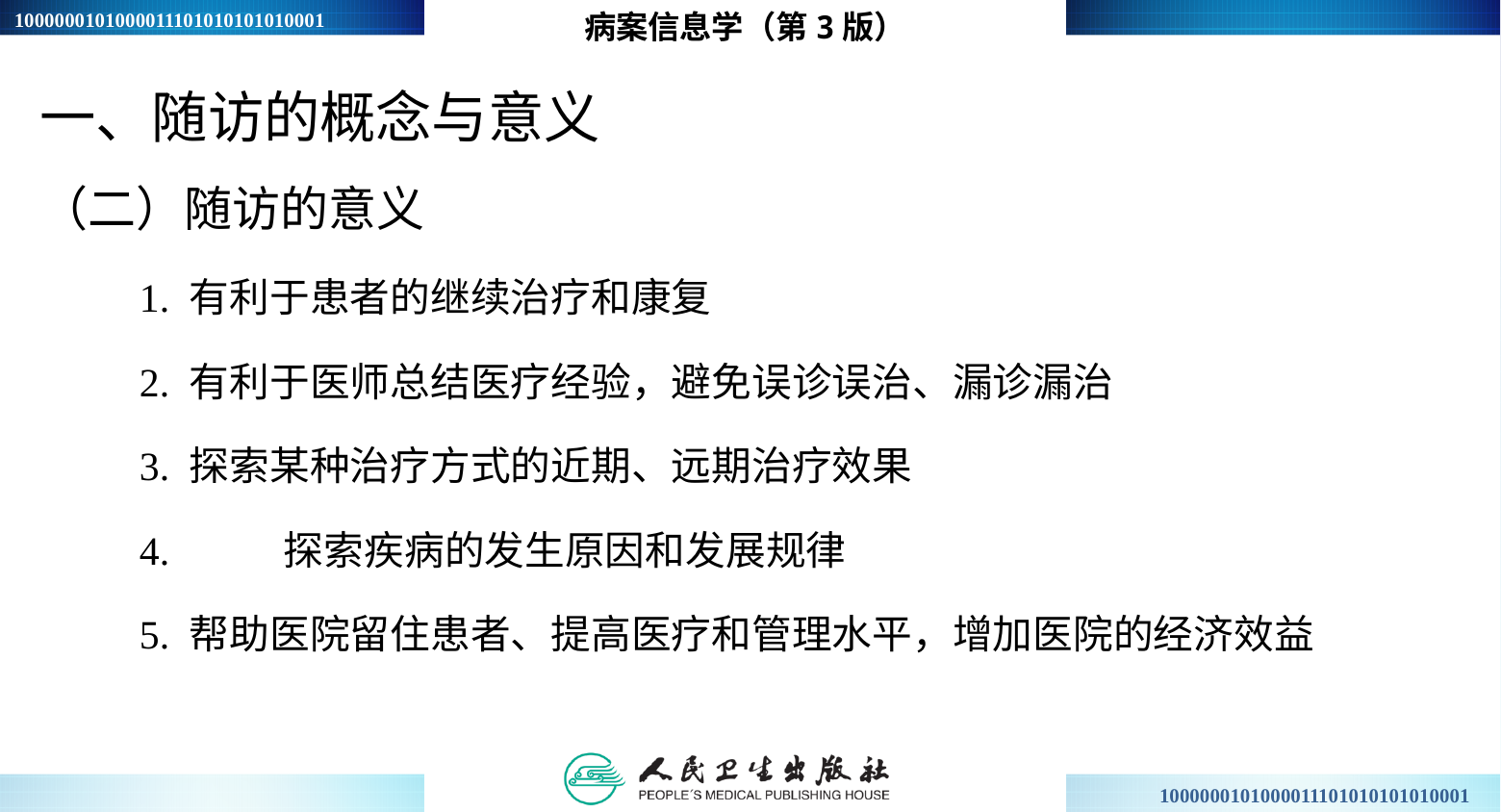

病案信息学（第3版）
一、随访的概念与意义
（二）随访的意义
1. 有利于患者的继续治疗和康复
2. 有利于医师总结医疗经验，避免误诊误治、漏诊漏治
3. 探索某种治疗方式的近期、远期治疗效果
4.	探索疾病的发生原因和发展规律
5. 帮助医院留住患者、提高医疗和管理水平，增加医院的经济效益